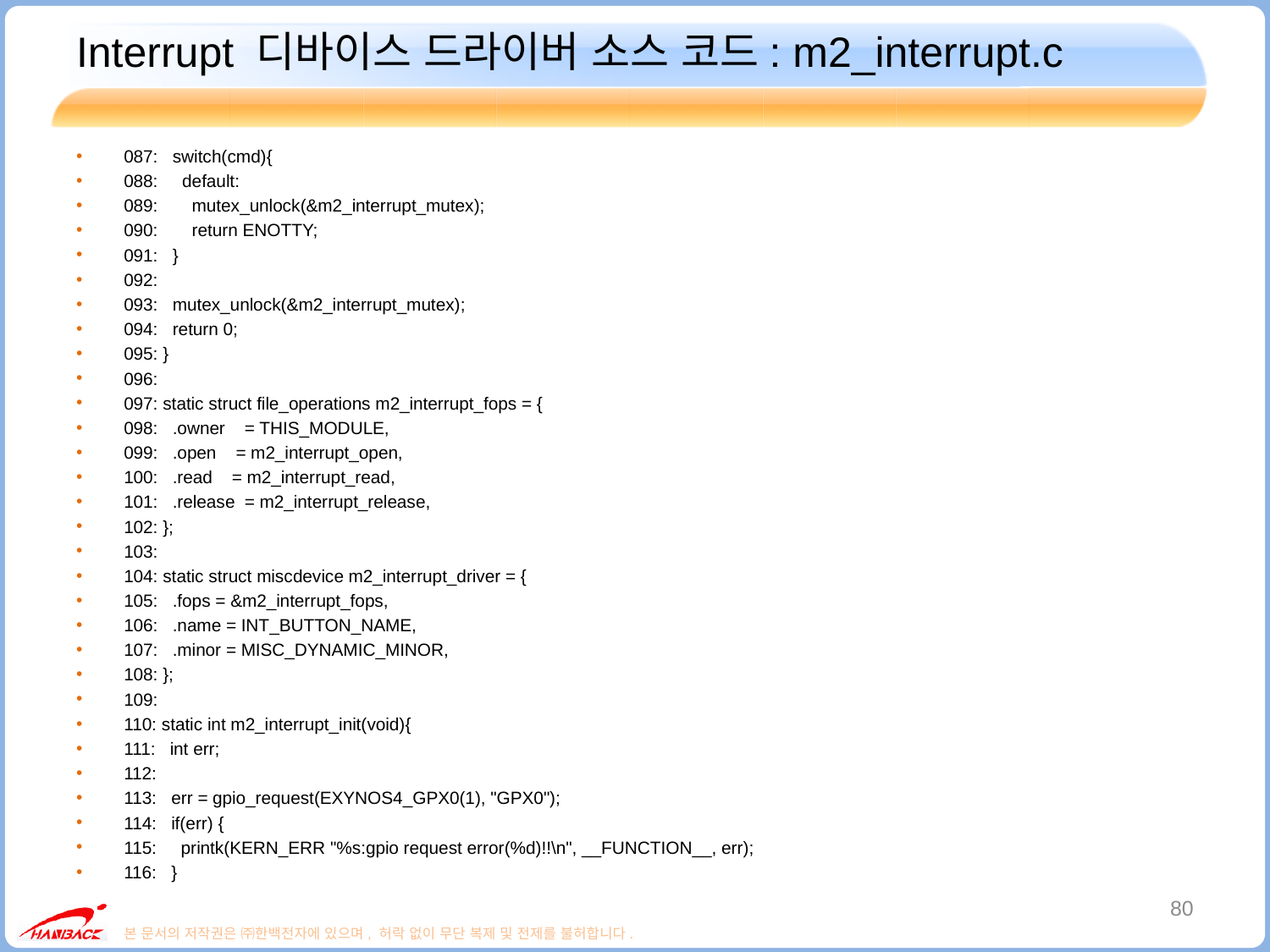

# Interrupt 디바이스 드라이버 소스 코드: m2_interrupt.c
087:   switch(cmd){
088:     default:
089:       mutex_unlock(&m2_interrupt_mutex);
090:       return ENOTTY;
091:   }
092:
093:   mutex_unlock(&m2_interrupt_mutex);
094:   return 0;
095: }
096:
097: static struct file_operations m2_interrupt_fops = {
098:   .owner    = THIS_MODULE,
099:   .open    = m2_interrupt_open,
100:   .read    = m2_interrupt_read,
101:   .release  = m2_interrupt_release,
102: };
103:
104: static struct miscdevice m2_interrupt_driver = {
105:   .fops = &m2_interrupt_fops,
106:   .name = INT_BUTTON_NAME,
107:   .minor = MISC_DYNAMIC_MINOR,
108: };
109:
110: static int m2_interrupt_init(void){
111:   int err;
112:
113:   err = gpio_request(EXYNOS4_GPX0(1), "GPX0");
114:   if(err) {
115:     printk(KERN_ERR "%s:gpio request error(%d)!!\n", __FUNCTION__, err);
116:   }
80